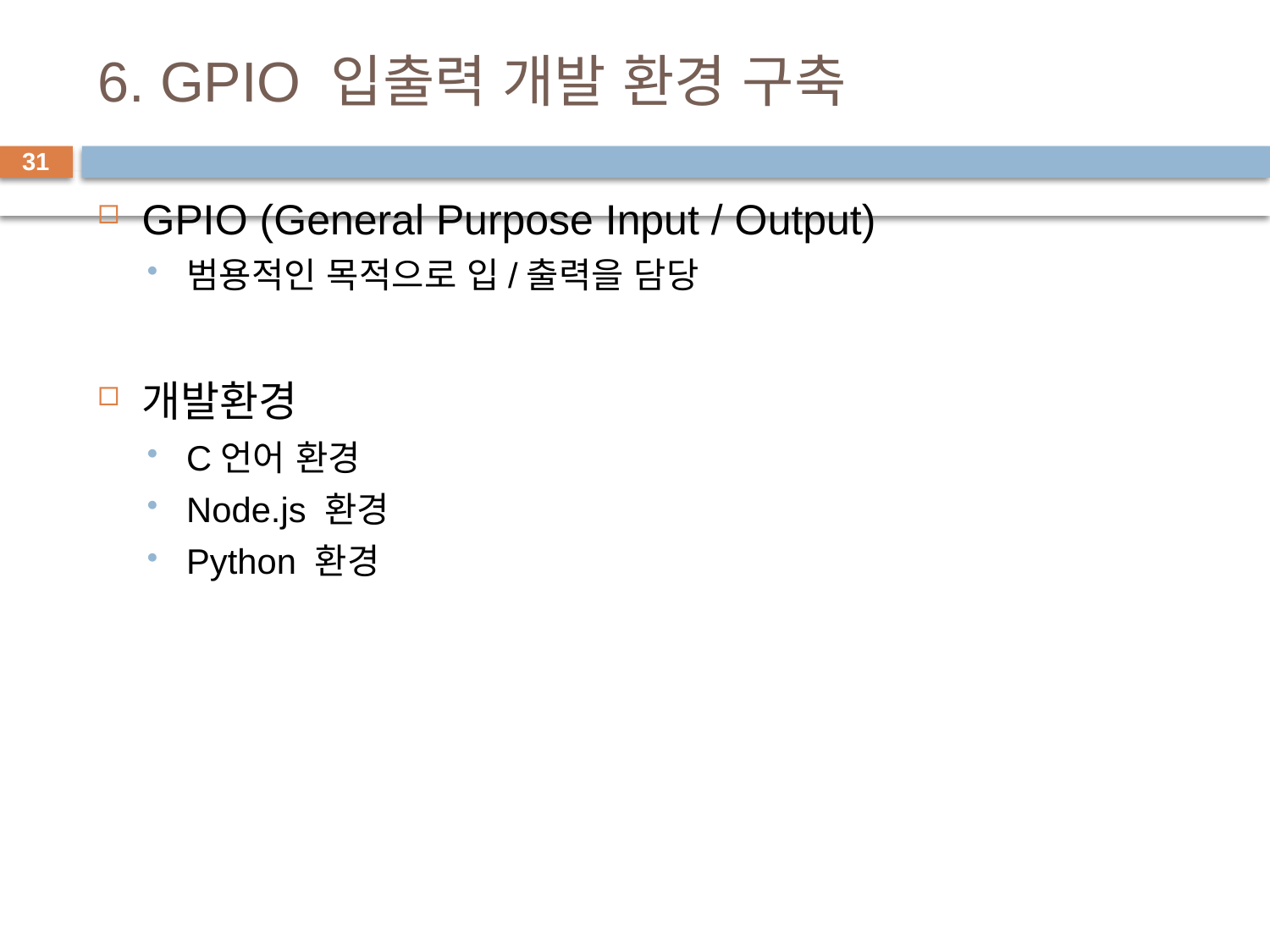

# 6. GPIO 입출력 개발 환경 구축
31
GPIO (General Purpose Input / Output)
범용적인 목적으로 입/출력을 담당

개발환경
C언어 환경
Node.js 환경
Python 환경